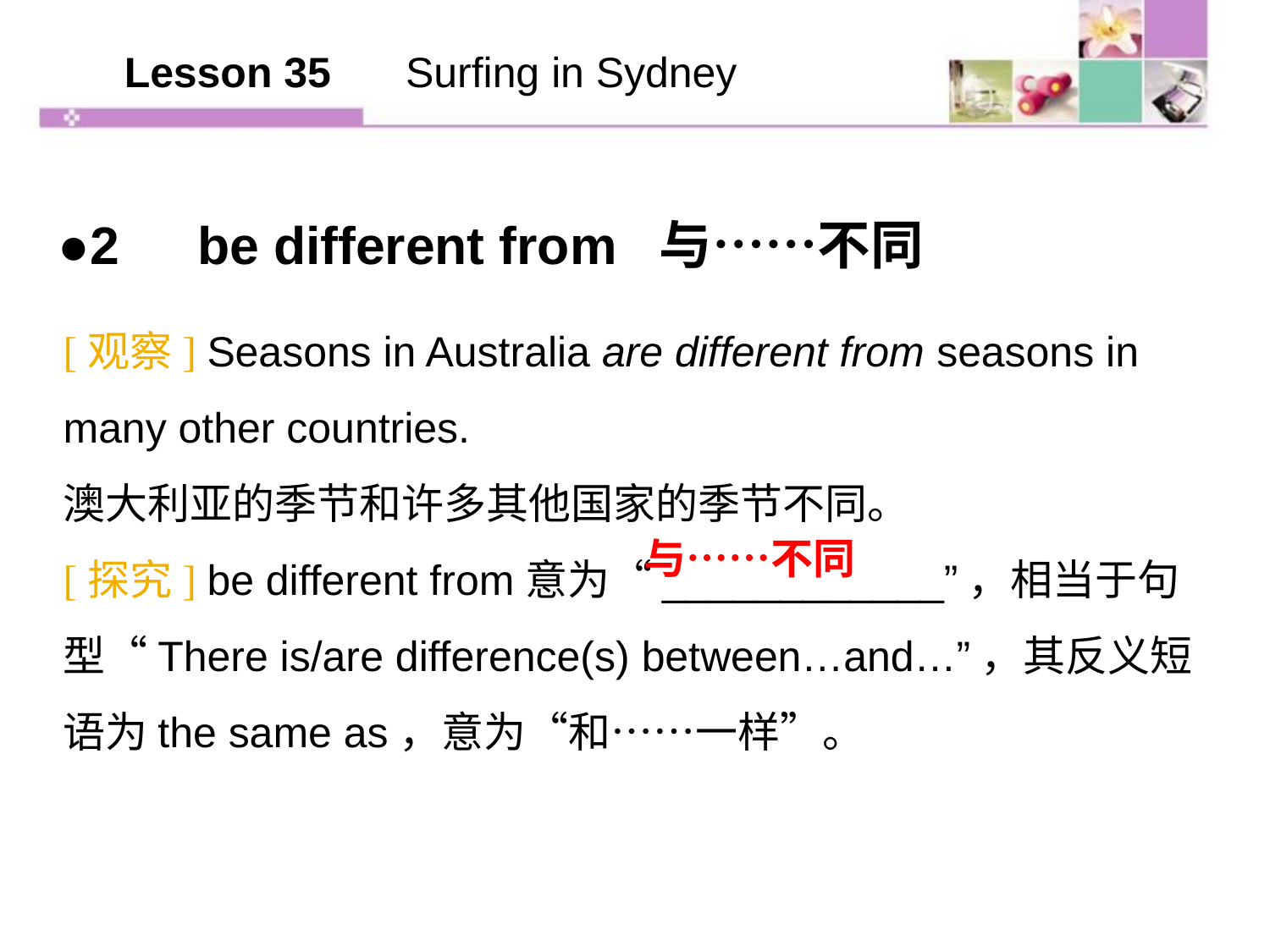

Lesson 35 　Surfing in Sydney
●2　be different from  与……不同
[观察] Seasons in Australia are different from seasons in many other countries.
澳大利亚的季节和许多其他国家的季节不同。
[探究] be different from意为“____________”，相当于句型“There is/are difference(s) between…and…”，其反义短语为the same as，意为“和……一样”。

与……不同